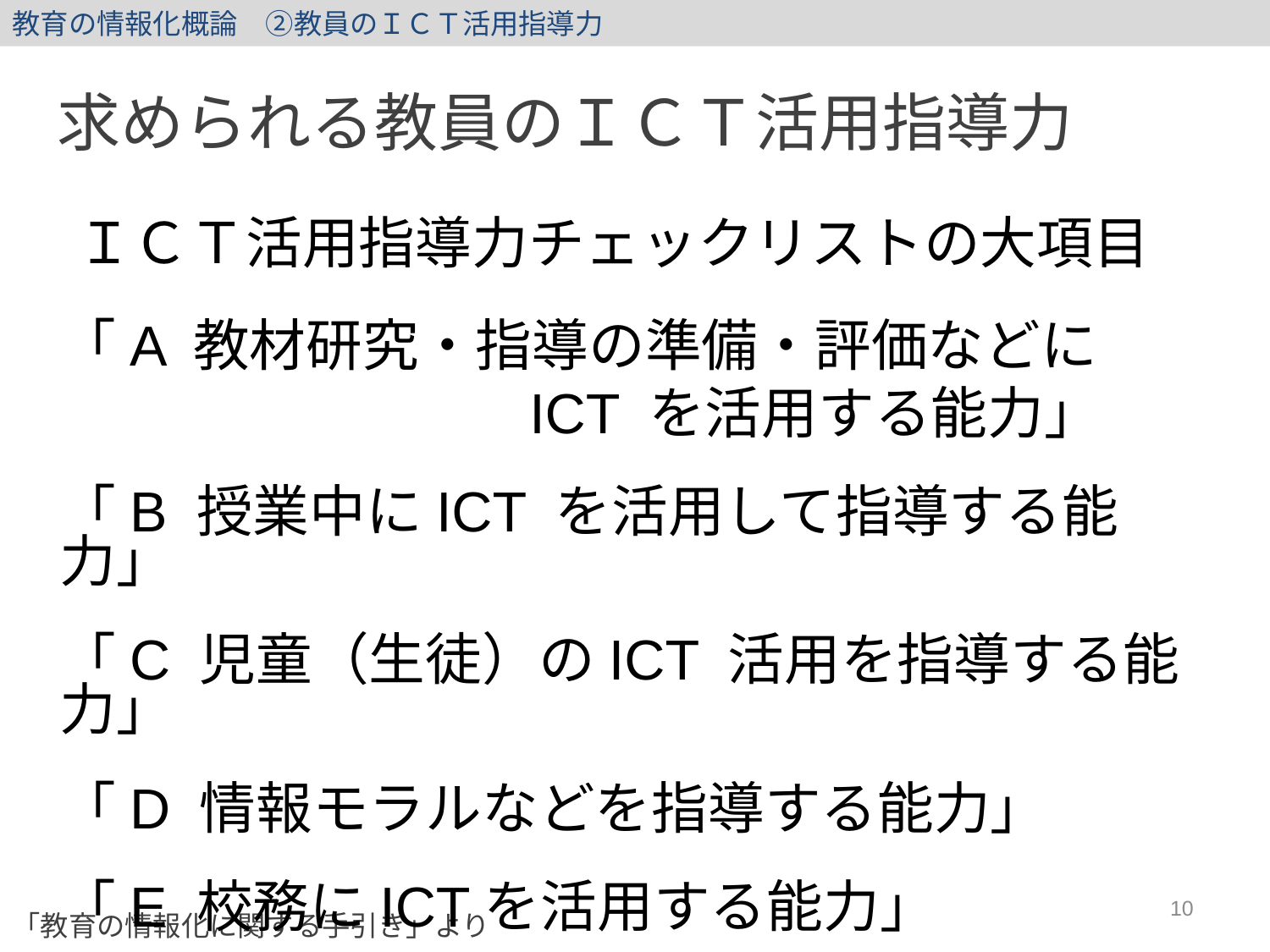

教育の情報化概論　②教員のＩＣＴ活用指導力
求められる教員のＩＣＴ活用指導力
ＩＣＴ活用指導力チェックリストの大項目
「A 教材研究・指導の準備・評価などに
                              ICT を活用する能力」

「B 授業中にICT を活用して指導する能力」

「C 児童（生徒）のICT 活用を指導する能力」

「D 情報モラルなどを指導する能力」

「E 校務にICTを活用する能力」
10
「教育の情報化に関する手引き」より